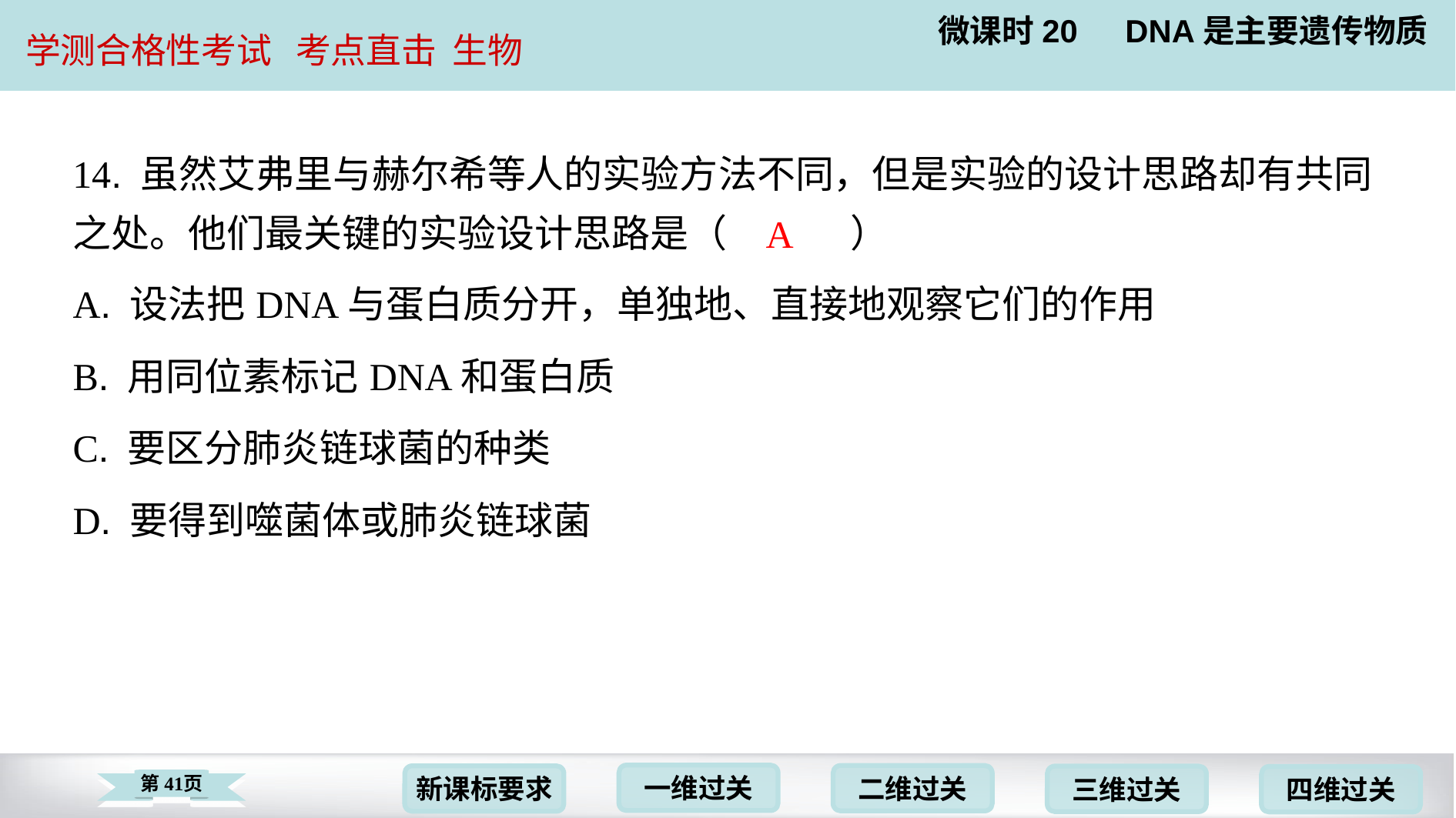

14. 虽然艾弗里与赫尔希等人的实验方法不同，但是实验的设计思路却有共同
之处。他们最关键的实验设计思路是（　A　）
A
| A. 设法把DNA与蛋白质分开，单独地、直接地观察它们的作用 |
| --- |
| B. 用同位素标记DNA和蛋白质 |
| C. 要区分肺炎链球菌的种类 |
| D. 要得到噬菌体或肺炎链球菌 |